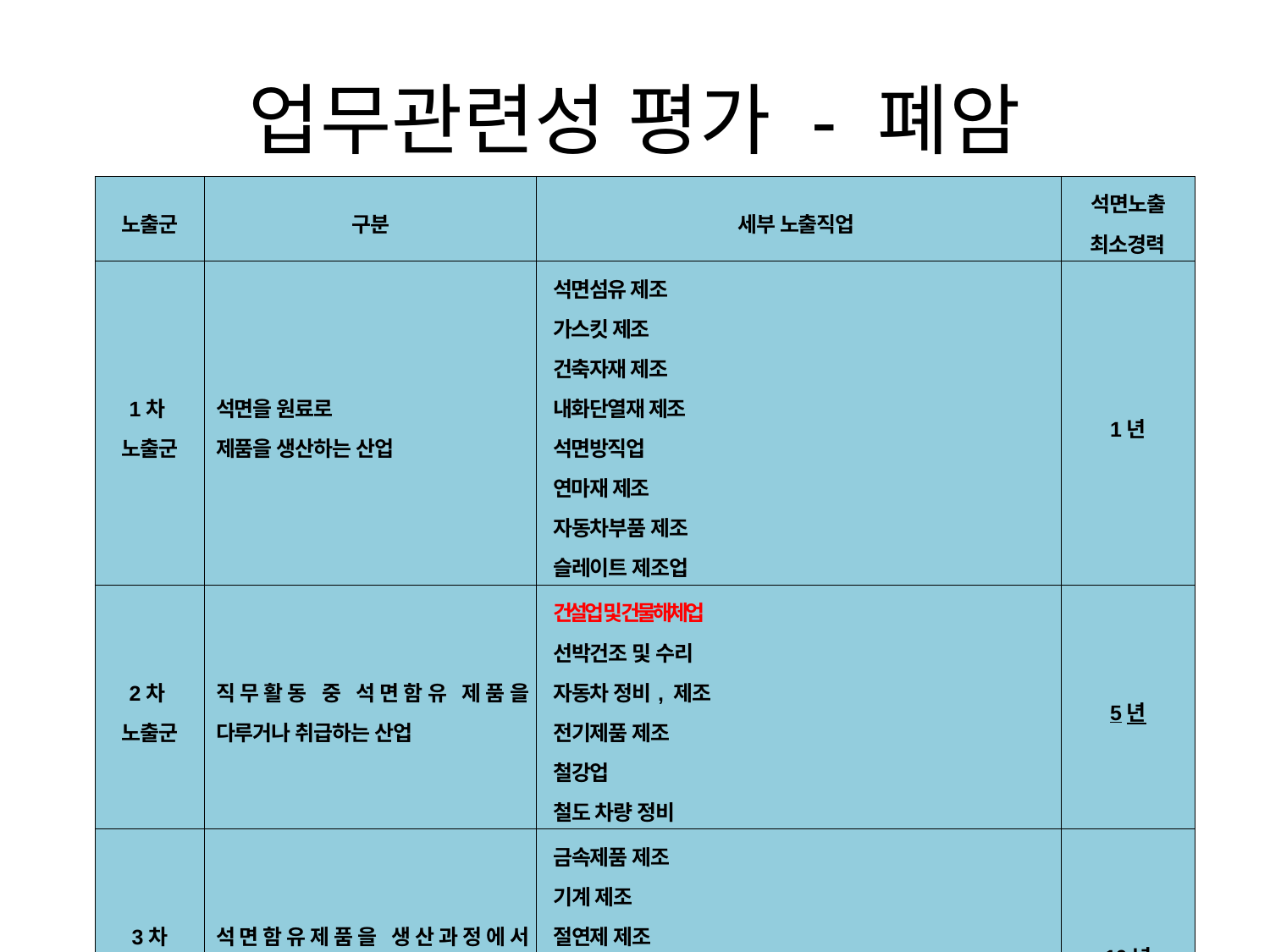

# 업무관련성 평가 - 폐암
| 노출군 | 구분 | 세부 노출직업 | 석면노출 최소경력 |
| --- | --- | --- | --- |
| 1차 노출군 | 석면을 원료로 제품을 생산하는 산업 | 석면섬유 제조 가스킷 제조 건축자재 제조 내화단열재 제조 석면방직업 연마재 제조 자동차부품 제조 슬레이트 제조업 | 1년 |
| 2차 노출군 | 직무활동 중 석면함유 제품을 다루거나 취급하는 산업 | 건설업 및 건물해체업 선박건조 및 수리 자동차 정비, 제조 전기제품 제조 철강업 철도 차량 정비 | 5년 |
| 3차 노출군 | 석면함유제품을 생산과정에서 사용하는 산업 | 금속제품 제조 기계 제조 절연제 제조 접착제 플라스틱제품 제조 항공기부품 제조 | 10년 |